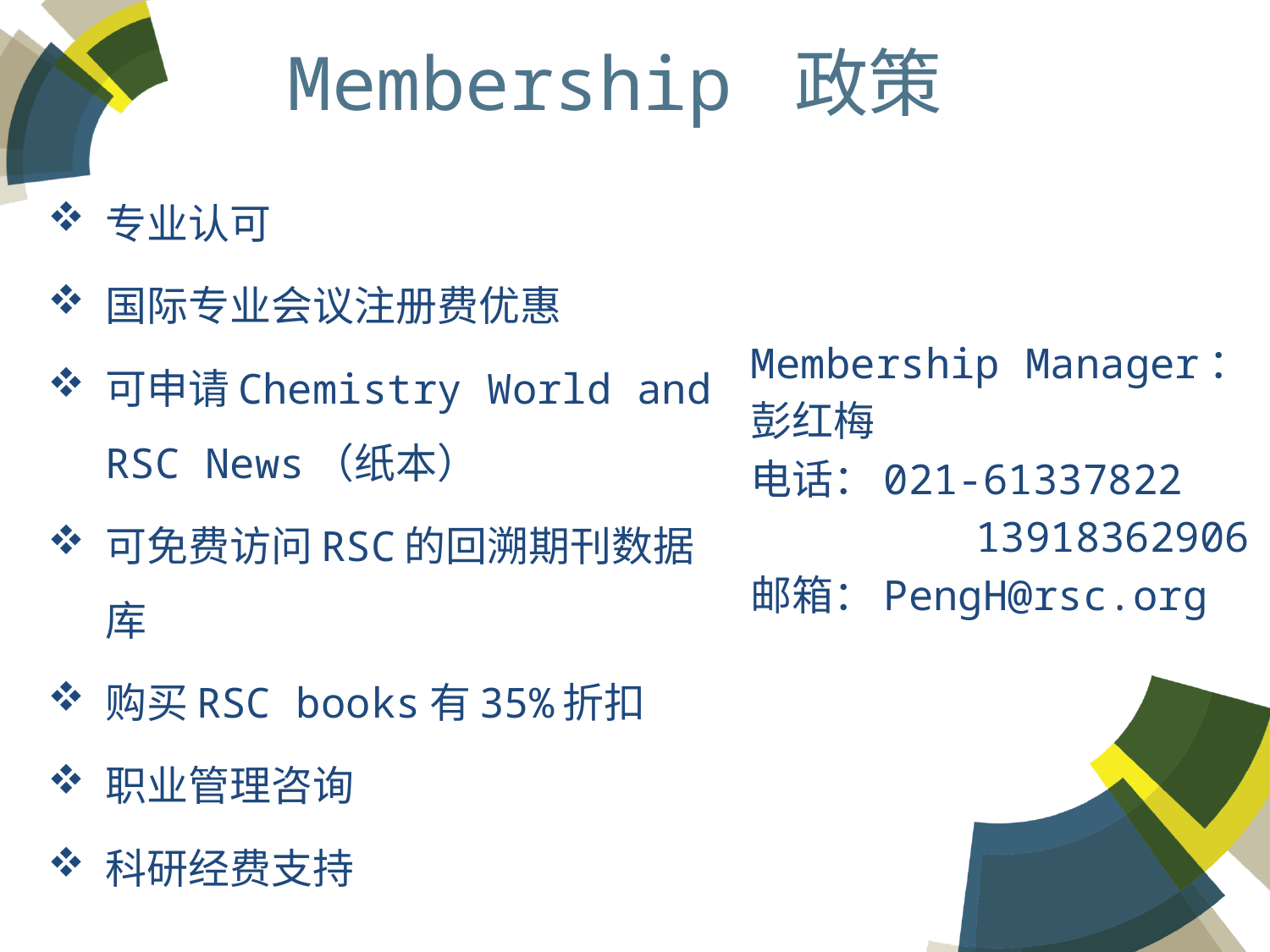

# Membership 政策
专业认可
国际专业会议注册费优惠
可申请Chemistry World and RSC News（纸本）
可免费访问RSC的回溯期刊数据库
购买RSC books有35%折扣
职业管理咨询
科研经费支持
Membership Manager：
彭红梅
电话：021-61337822
         13918362906
邮箱：PengH@rsc.org